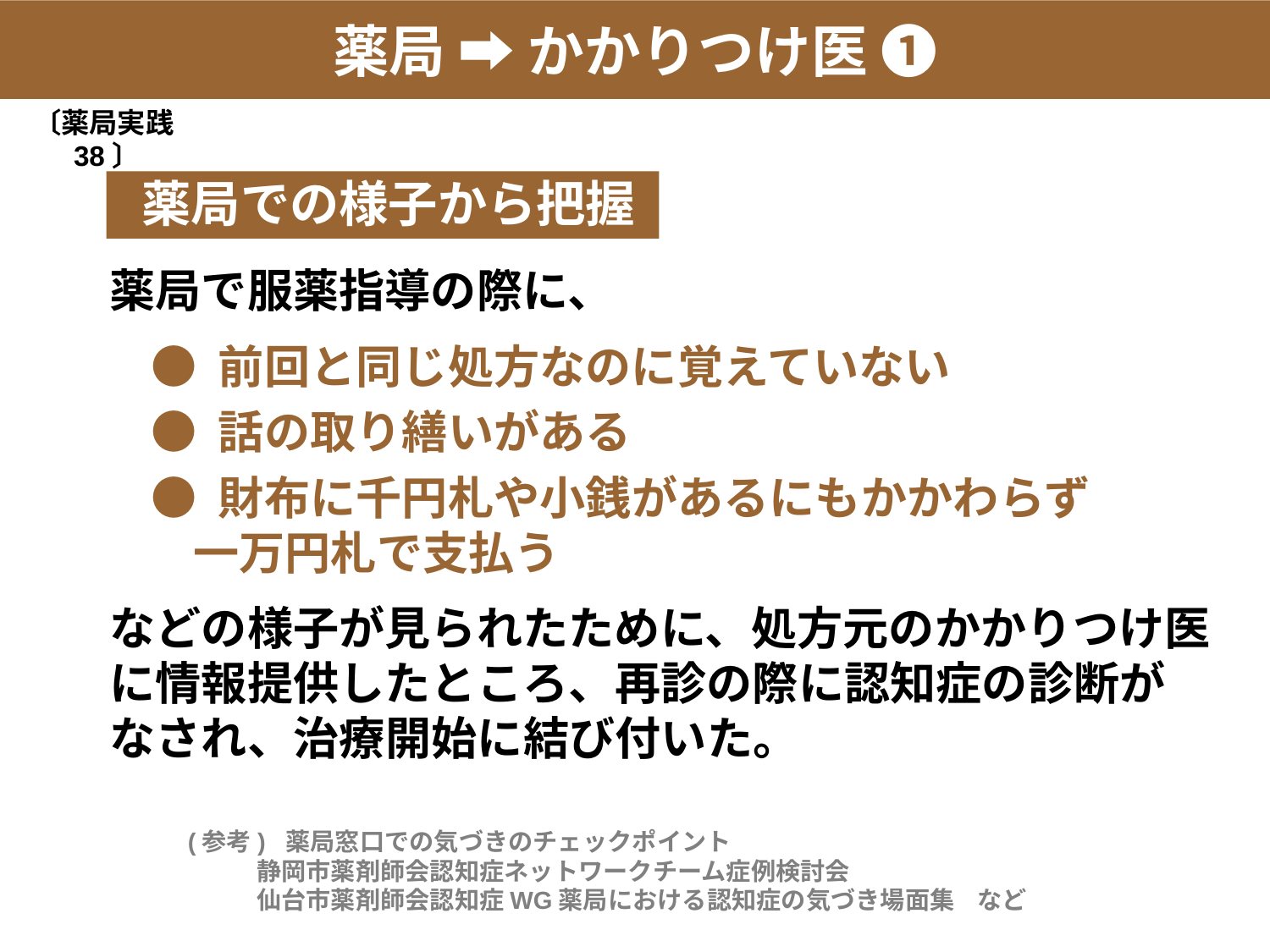

薬局 ➡ かかりつけ医 ❶
〔薬局実践38〕
 薬局での様子から把握
薬局で服薬指導の際に、
    ● 前回と同じ処方なのに覚えていない
    ● 話の取り繕いがある
    ● 財布に千円札や小銭があるにもかかわらず
       一万円札で支払う
などの様子が見られたために、処方元のかかりつけ医
に情報提供したところ、再診の際に認知症の診断が
なされ、治療開始に結び付いた。
(参考)  薬局窓口での気づきのチェックポイント
           静岡市薬剤師会認知症ネットワークチーム症例検討会
           仙台市薬剤師会認知症WG薬局における認知症の気づき場面集    など